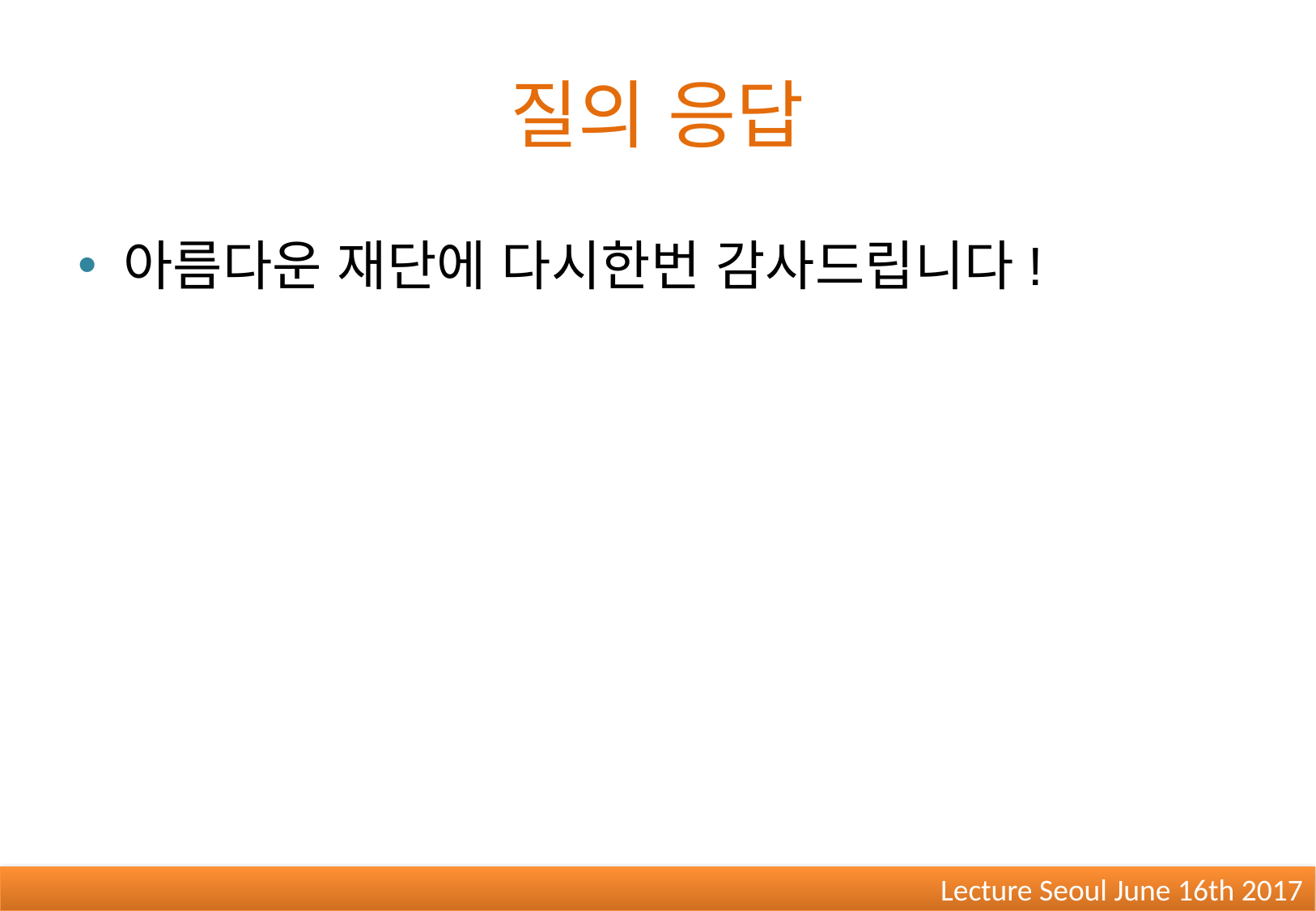

# 질의 응답
아름다운 재단에 다시한번 감사드립니다!